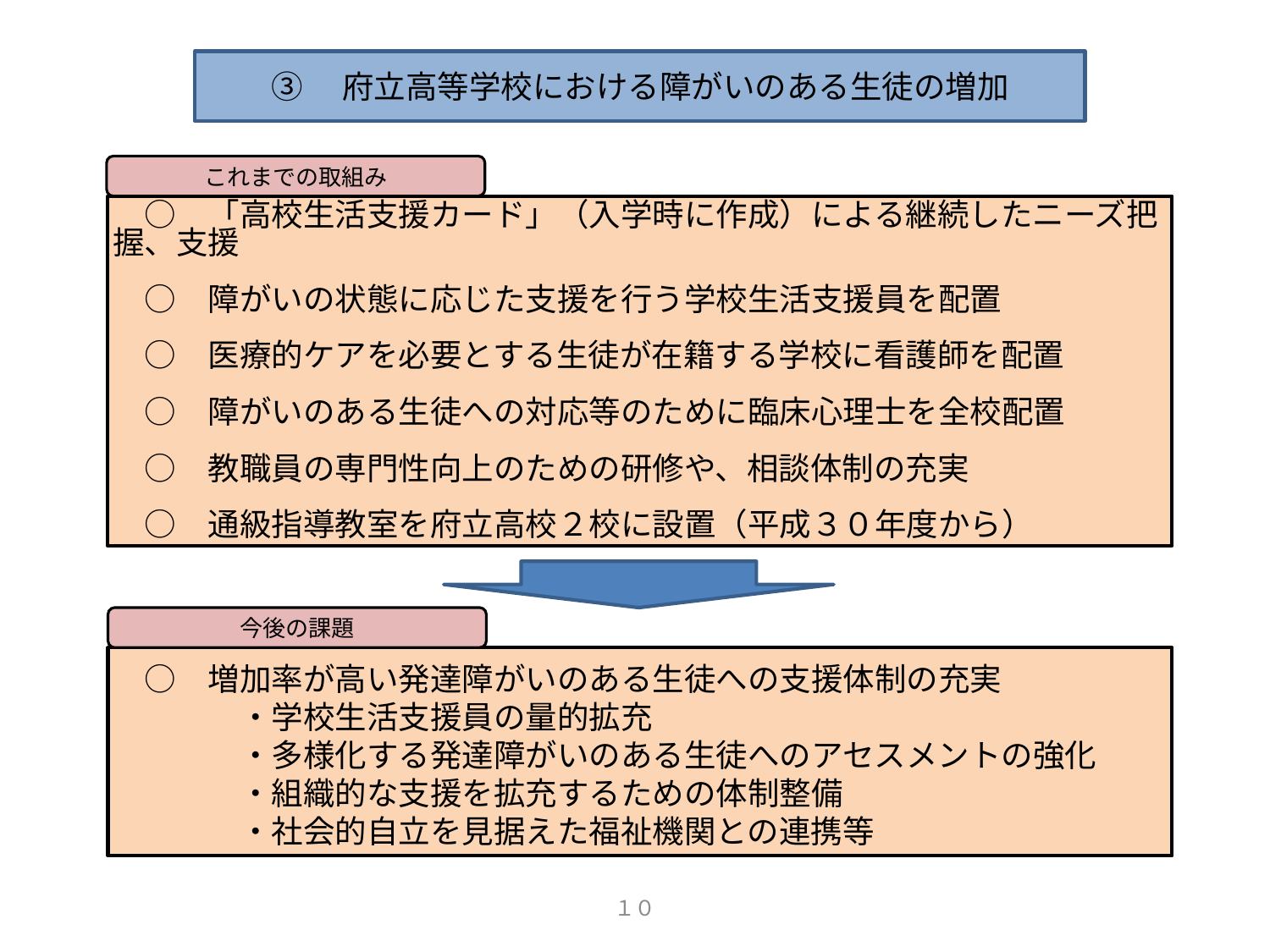

③　府立高等学校における障がいのある生徒の増加
これまでの取組み

　○　「高校生活支援カード」（入学時に作成）による継続したニーズ把握、支援

　○　障がいの状態に応じた支援を行う学校生活支援員を配置

　○　医療的ケアを必要とする生徒が在籍する学校に看護師を配置

　○　障がいのある生徒への対応等のために臨床心理士を全校配置

　○　教職員の専門性向上のための研修や、相談体制の充実

　○　通級指導教室を府立高校２校に設置（平成３０年度から）

今後の課題

　○　増加率が高い発達障がいのある生徒への支援体制の充実
　　　　・学校生活支援員の量的拡充
　　　　・多様化する発達障がいのある生徒へのアセスメントの強化
　　　　・組織的な支援を拡充するための体制整備
　　　　・社会的自立を見据えた福祉機関との連携等
１０